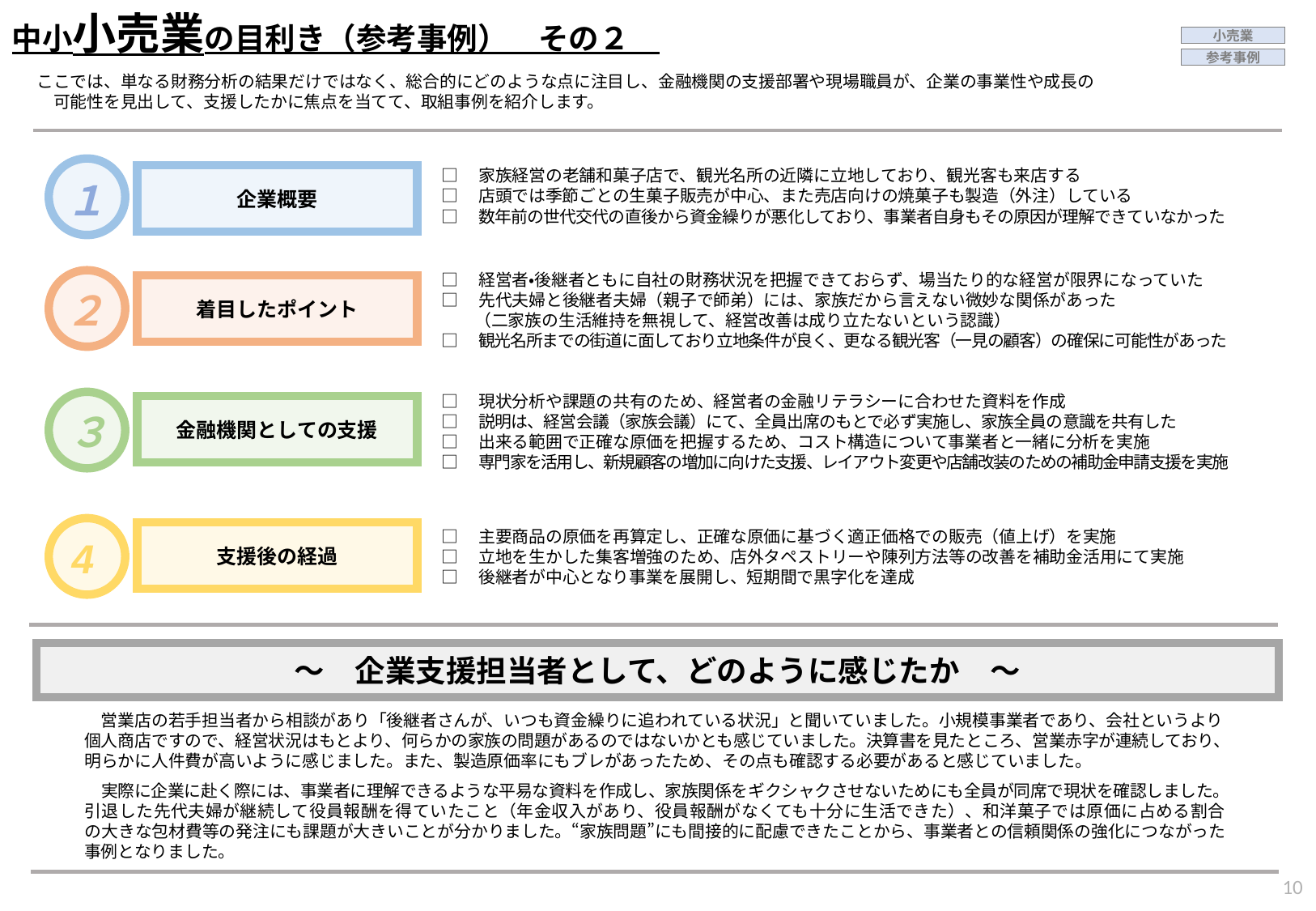

中小小売業の目利き（参考事例）　その２
小売業
参考事例
ここでは、単なる財務分析の結果だけではなく、総合的にどのような点に注目し、金融機関の支援部署や現場職員が、企業の事業性や成長の　　可能性を見出して、支援したかに焦点を当てて、取組事例を紹介します。

１
企業概要
□　家族経営の老舗和菓子店で、観光名所の近隣に立地しており、観光客も来店する
□　店頭では季節ごとの生菓子販売が中心、また売店向けの焼菓子も製造（外注）している
□　数年前の世代交代の直後から資金繰りが悪化しており、事業者自身もその原因が理解できていなかった
□　経営者・後継者ともに自社の財務状況を把握できておらず、場当たり的な経営が限界になっていた
□　先代夫婦と後継者夫婦（親子で師弟）には、家族だから言えない微妙な関係があった
　　（二家族の生活維持を無視して、経営改善は成り立たないという認識）
□　観光名所までの街道に面しており立地条件が良く、更なる観光客（一見の顧客）の確保に可能性があった

着目したポイント
２
□　現状分析や課題の共有のため、経営者の金融リテラシーに合わせた資料を作成
□　説明は、経営会議（家族会議）にて、全員出席のもとで必ず実施し、家族全員の意識を共有した
□　出来る範囲で正確な原価を把握するため、コスト構造について事業者と一緒に分析を実施
□　専門家を活用し、新規顧客の増加に向けた支援、レイアウト変更や店舗改装のための補助金申請支援を実施

金融機関としての支援
３

□　主要商品の原価を再算定し、正確な原価に基づく適正価格での販売（値上げ）を実施
□　立地を生かした集客増強のため、店外タペストリーや陳列方法等の改善を補助金活用にて実施
□　後継者が中心となり事業を展開し、短期間で黒字化を達成
支援後の経過
4
～　企業支援担当者として、どのように感じたか　～
　営業店の若手担当者から相談があり「後継者さんが、いつも資金繰りに追われている状況」と聞いていました。小規模事業者であり、会社というより個人商店ですので、経営状況はもとより、何らかの家族の問題があるのではないかとも感じていました。決算書を見たところ、営業赤字が連続しており、明らかに人件費が高いように感じました。また、製造原価率にもブレがあったため、その点も確認する必要があると感じていました。
　実際に企業に赴く際には、事業者に理解できるような平易な資料を作成し、家族関係をギクシャクさせないためにも全員が同席で現状を確認しました。引退した先代夫婦が継続して役員報酬を得ていたこと（年金収入があり、役員報酬がなくても十分に生活できた）、和洋菓子では原価に占める割合の大きな包材費等の発注にも課題が大きいことが分かりました。“家族問題”にも間接的に配慮できたことから、事業者との信頼関係の強化につながった事例となりました。
10